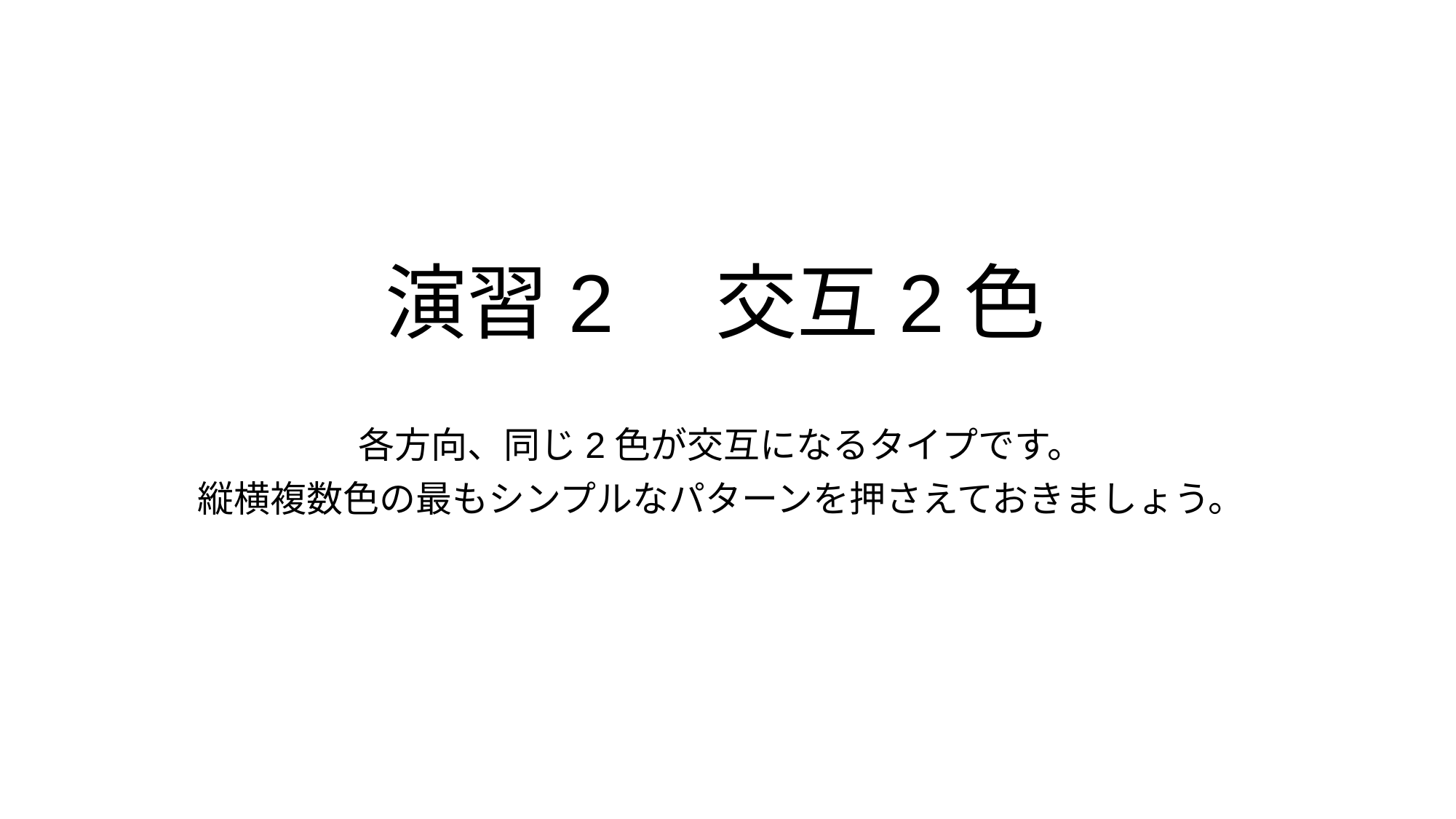

# 演習2　交互2色
各方向、同じ2色が交互になるタイプです。
縦横複数色の最もシンプルなパターンを押さえておきましょう。